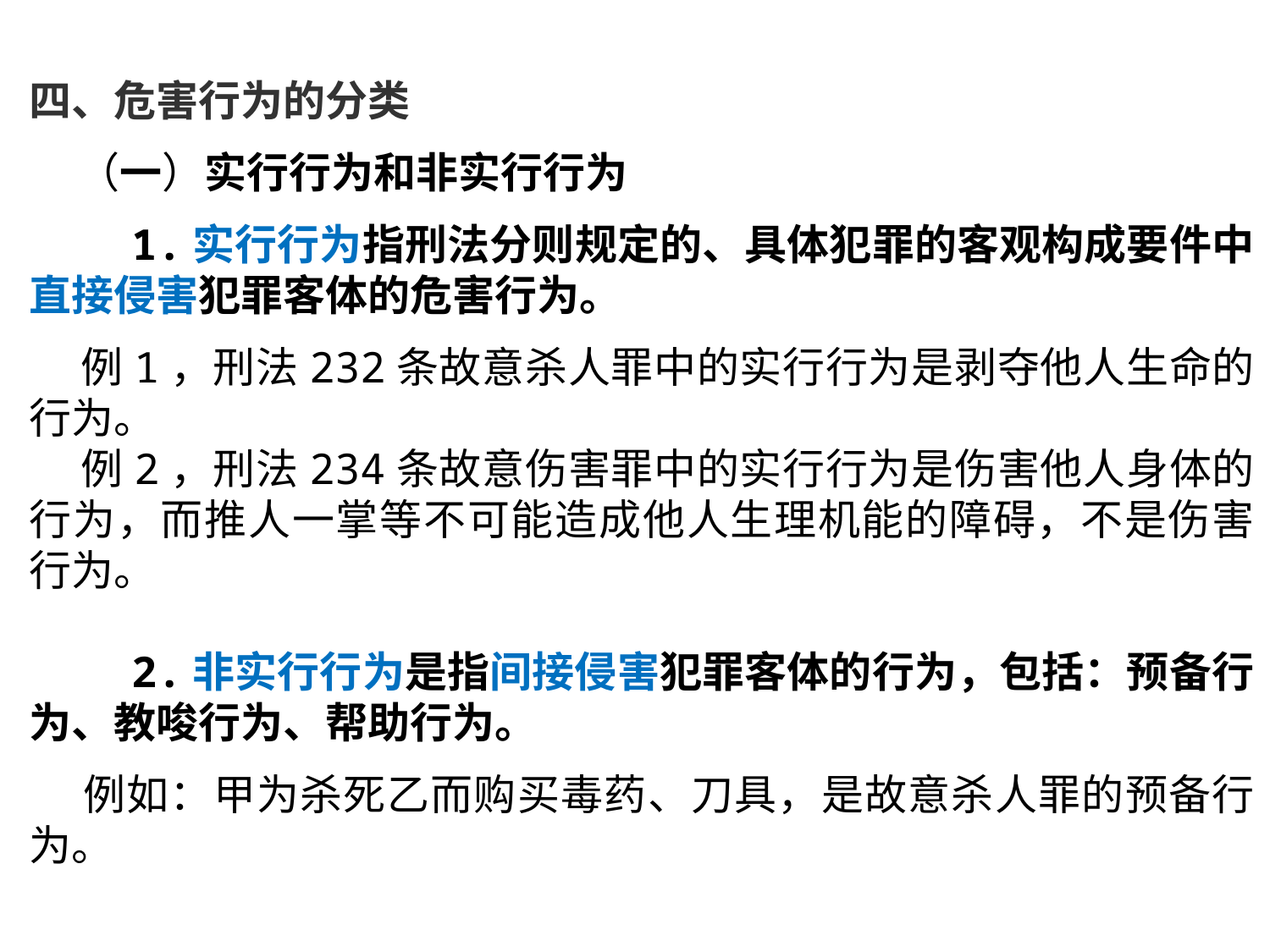

四、危害行为的分类

    （一）实行行为和非实行行为

    1.实行行为指刑法分则规定的、具体犯罪的客观构成要件中直接侵害犯罪客体的危害行为。

    例1，刑法232条故意杀人罪中的实行行为是剥夺他人生命的行为。
    例2，刑法234条故意伤害罪中的实行行为是伤害他人身体的行为，而推人一掌等不可能造成他人生理机能的障碍，不是伤害行为。

    2.非实行行为是指间接侵害犯罪客体的行为，包括：预备行为、教唆行为、帮助行为。

    例如：甲为杀死乙而购买毒药、刀具，是故意杀人罪的预备行为。